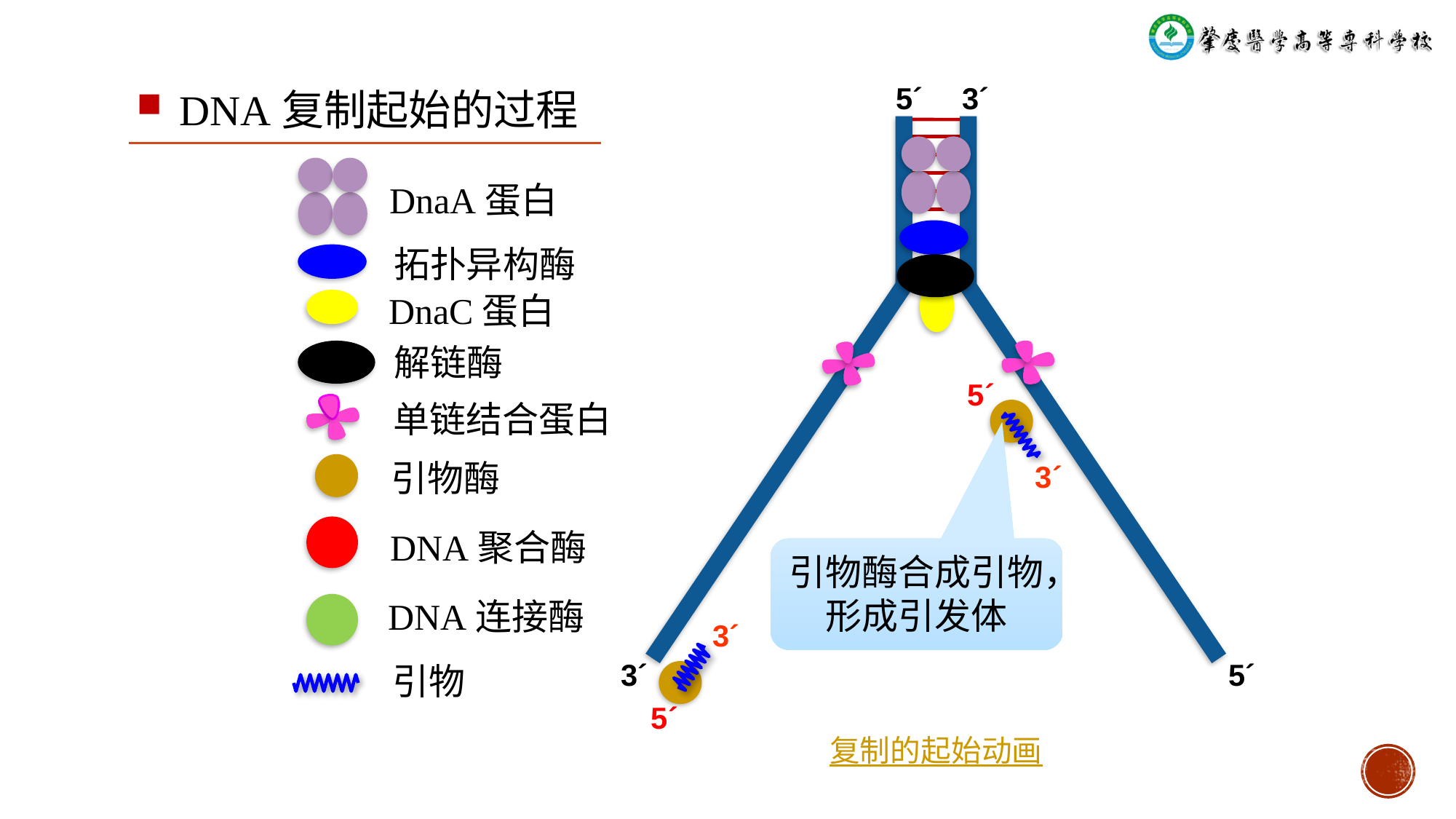

5´
3´
DNA复制起始的过程

DnaA蛋白

拓扑异构酶

DnaC蛋白

解链酶

5´

单链结合蛋白

3´

引物酶

DNA聚合酶
引物酶合成引物，形成引发体

DNA连接酶
3´
3´
5´
引物

5´
复制的起始动画